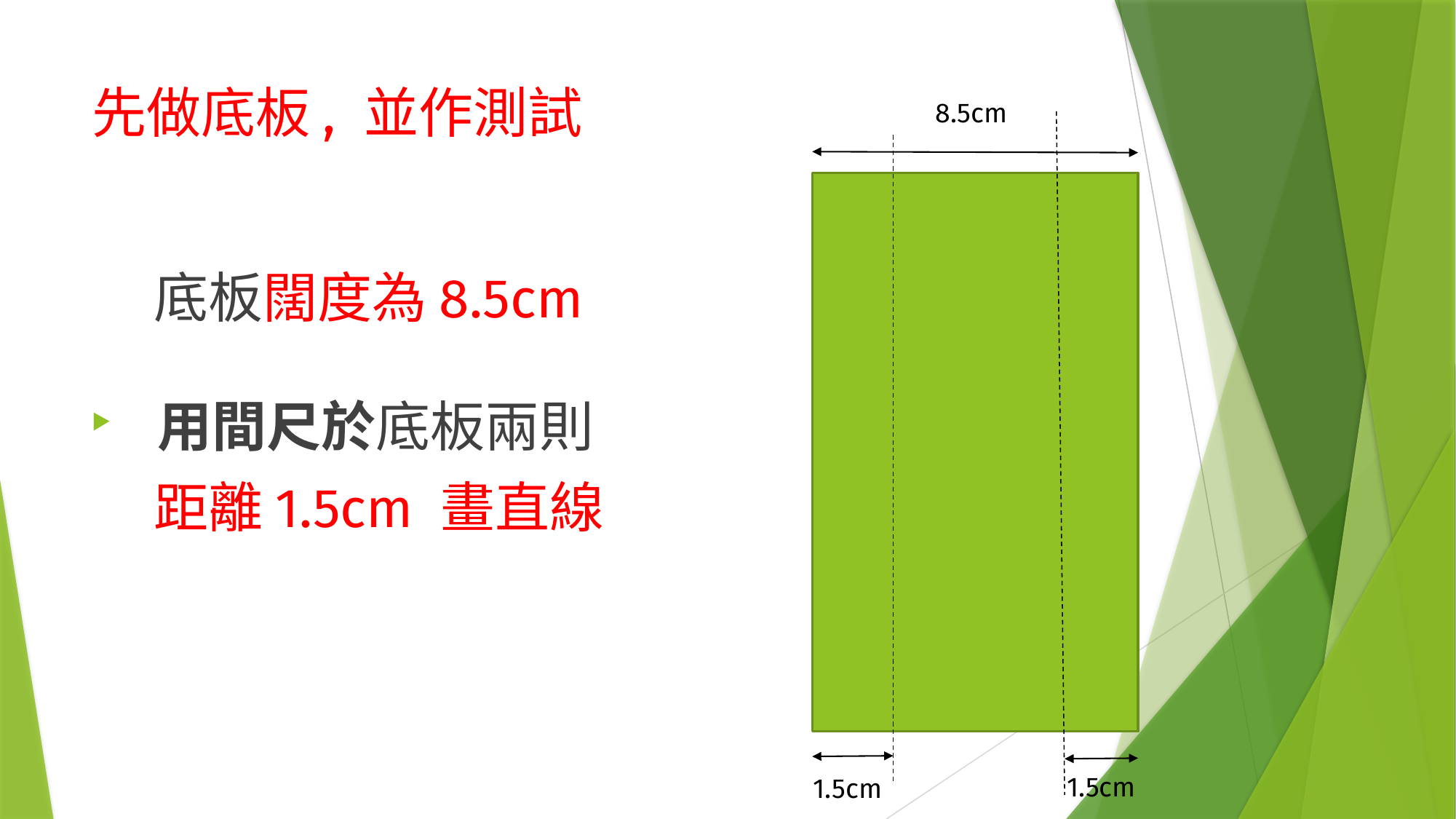

# 先做底板, 並作測試
8.5cm

    底板闊度為8.5cm

   用間尺於底板兩則
    距離1.5cm 畫直線

1.5cm
1.5cm